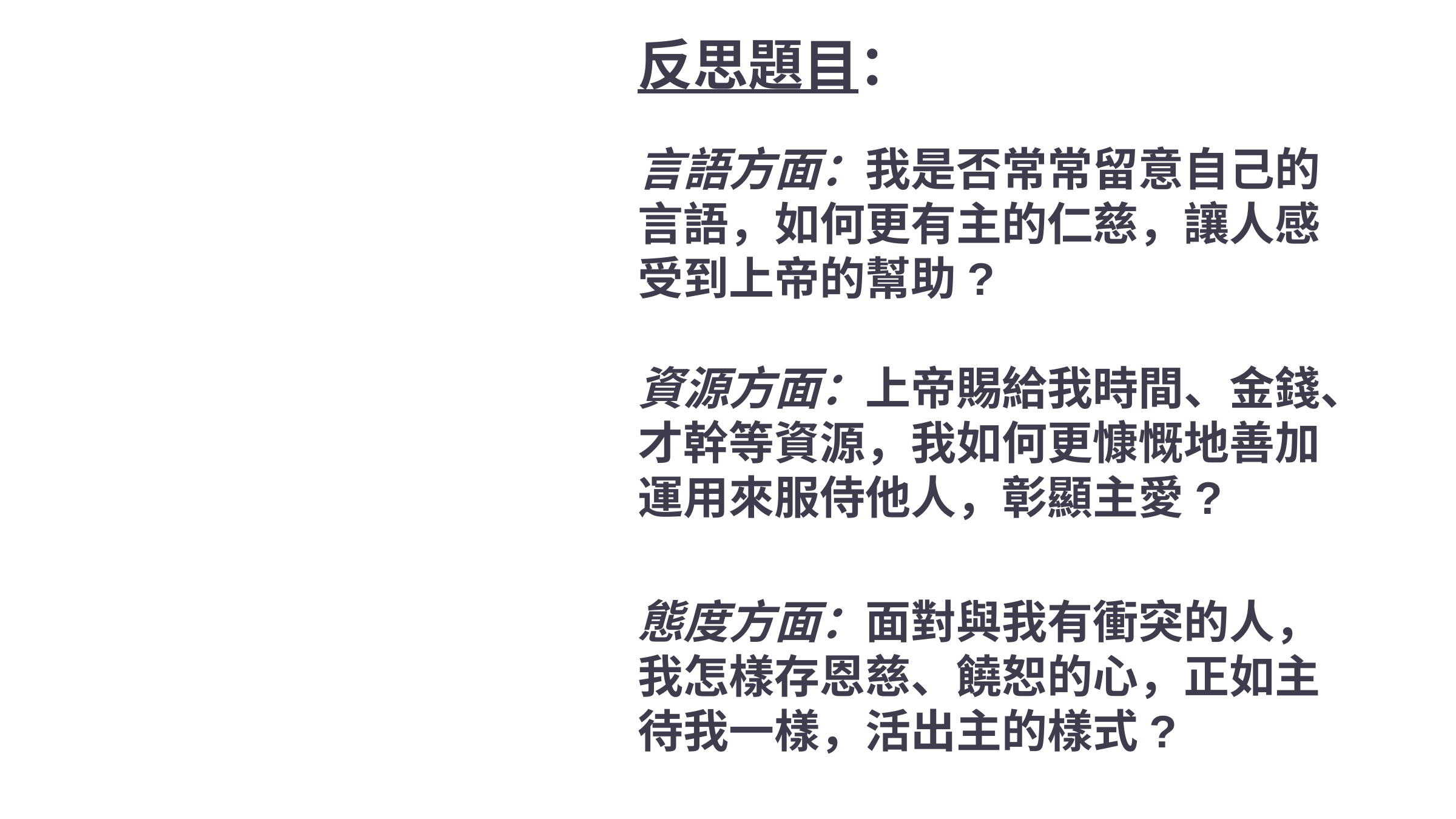

反思題目：
言語方面：我是否常常留意自己的言語，如何更有主的仁慈，讓人感受到上帝的幫助?
資源方面：上帝賜給我時間、金錢、才幹等資源，我如何更慷慨地善加運用來服侍他人，彰顯主愛?
態度方面：面對與我有衝突的人，我怎樣存恩慈、饒恕的心，正如主待我一樣，活出主的樣式?